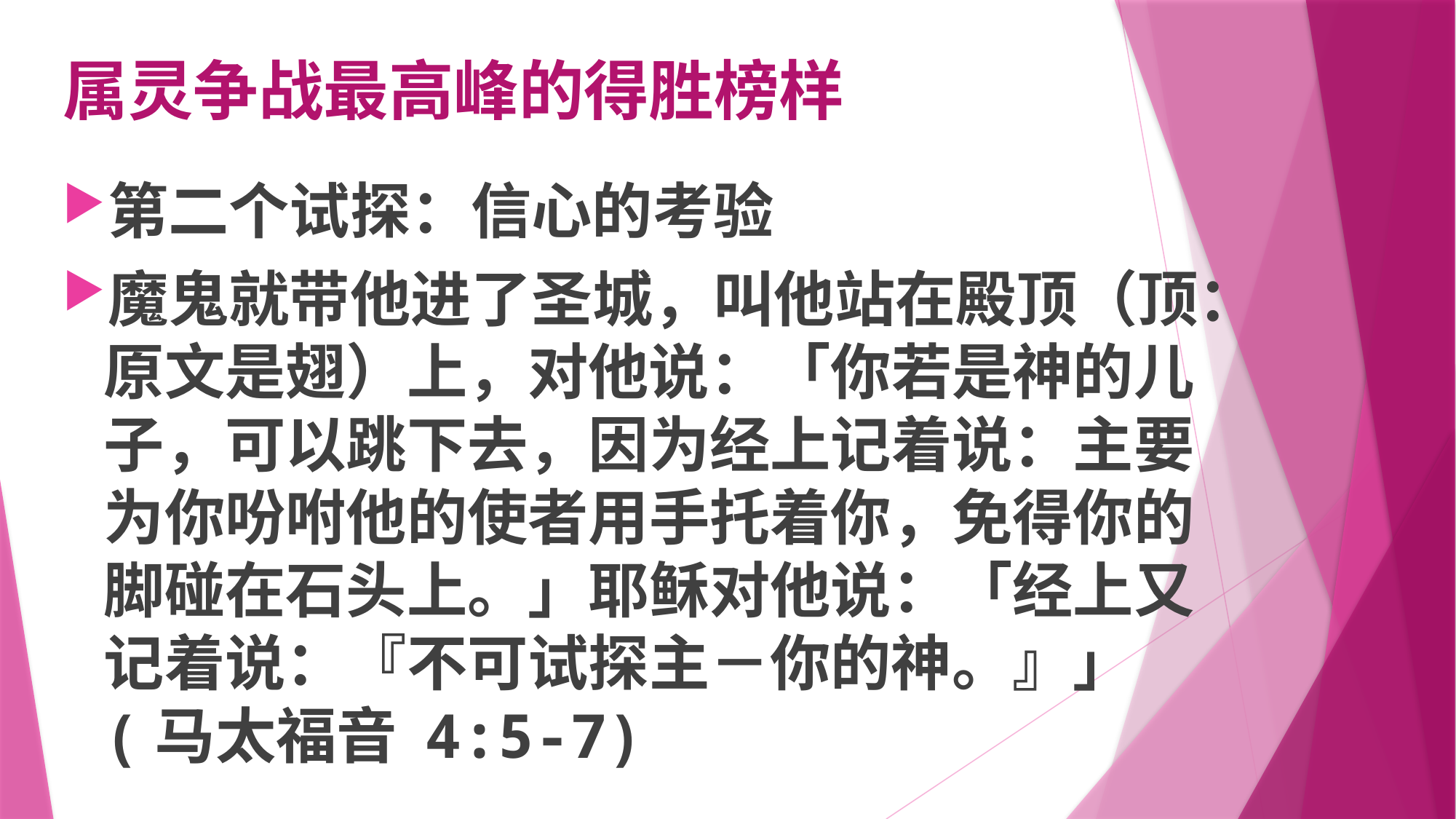

# 属灵争战最高峰的得胜榜样
第二个试探：信心的考验
魔鬼就带他进了圣城，叫他站在殿顶（顶：原文是翅）上，对他说：「你若是神的儿子，可以跳下去，因为经上记着说：主要为你吩咐他的使者用手托着你，免得你的脚碰在石头上。」耶稣对他说：「经上又记着说：『不可试探主－你的神。』」(马太福音 4:5-7)